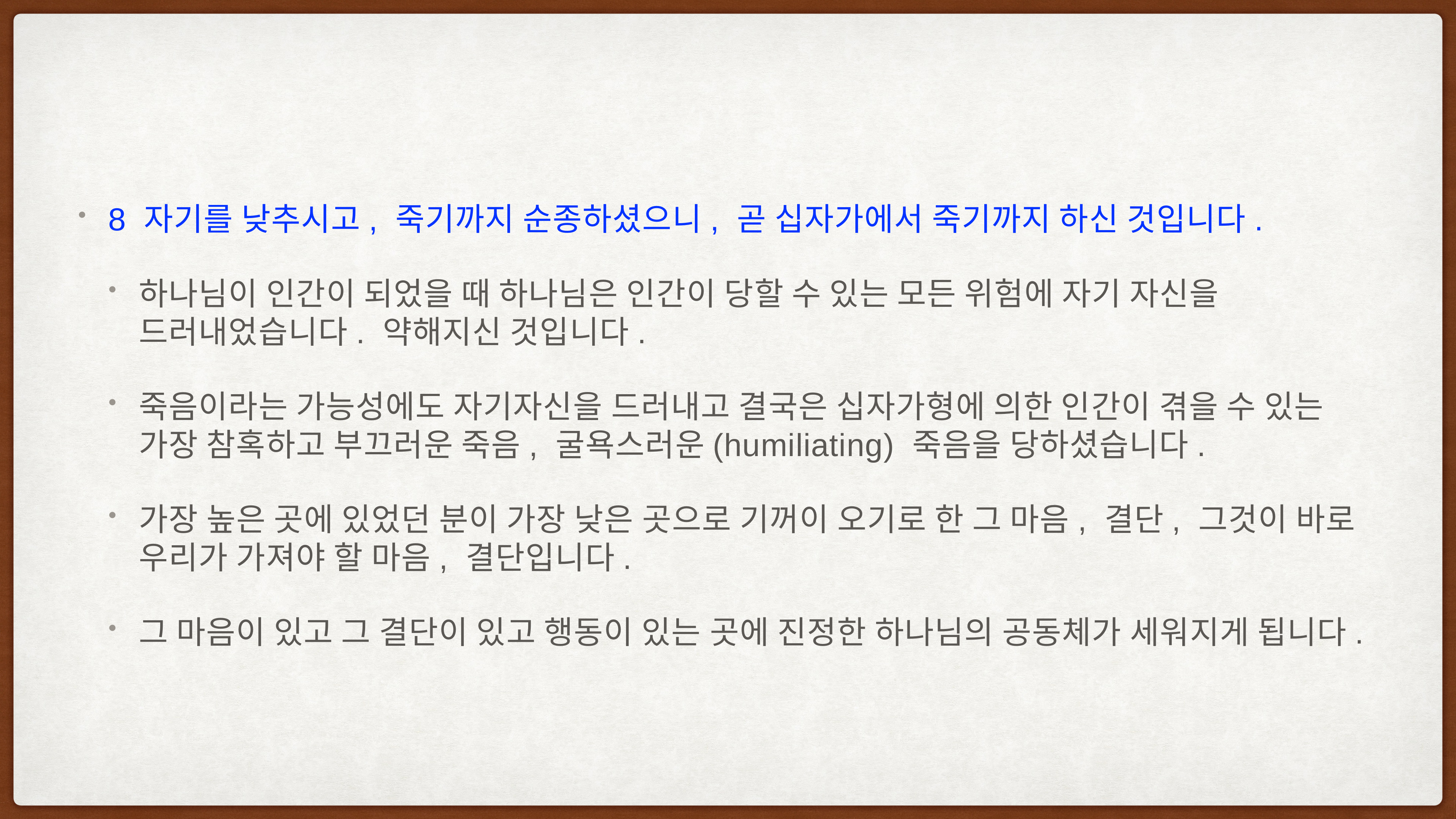

8 자기를 낮추시고, 죽기까지 순종하셨으니, 곧 십자가에서 죽기까지 하신 것입니다.
하나님이 인간이 되었을 때 하나님은 인간이 당할 수 있는 모든 위험에 자기 자신을 드러내었습니다. 약해지신 것입니다.
죽음이라는 가능성에도 자기자신을 드러내고 결국은 십자가형에 의한 인간이 겪을 수 있는 가장 참혹하고 부끄러운 죽음, 굴욕스러운(humiliating) 죽음을 당하셨습니다.
가장 높은 곳에 있었던 분이 가장 낮은 곳으로 기꺼이 오기로 한 그 마음, 결단, 그것이 바로 우리가 가져야 할 마음, 결단입니다.
그 마음이 있고 그 결단이 있고 행동이 있는 곳에 진정한 하나님의 공동체가 세워지게 됩니다.